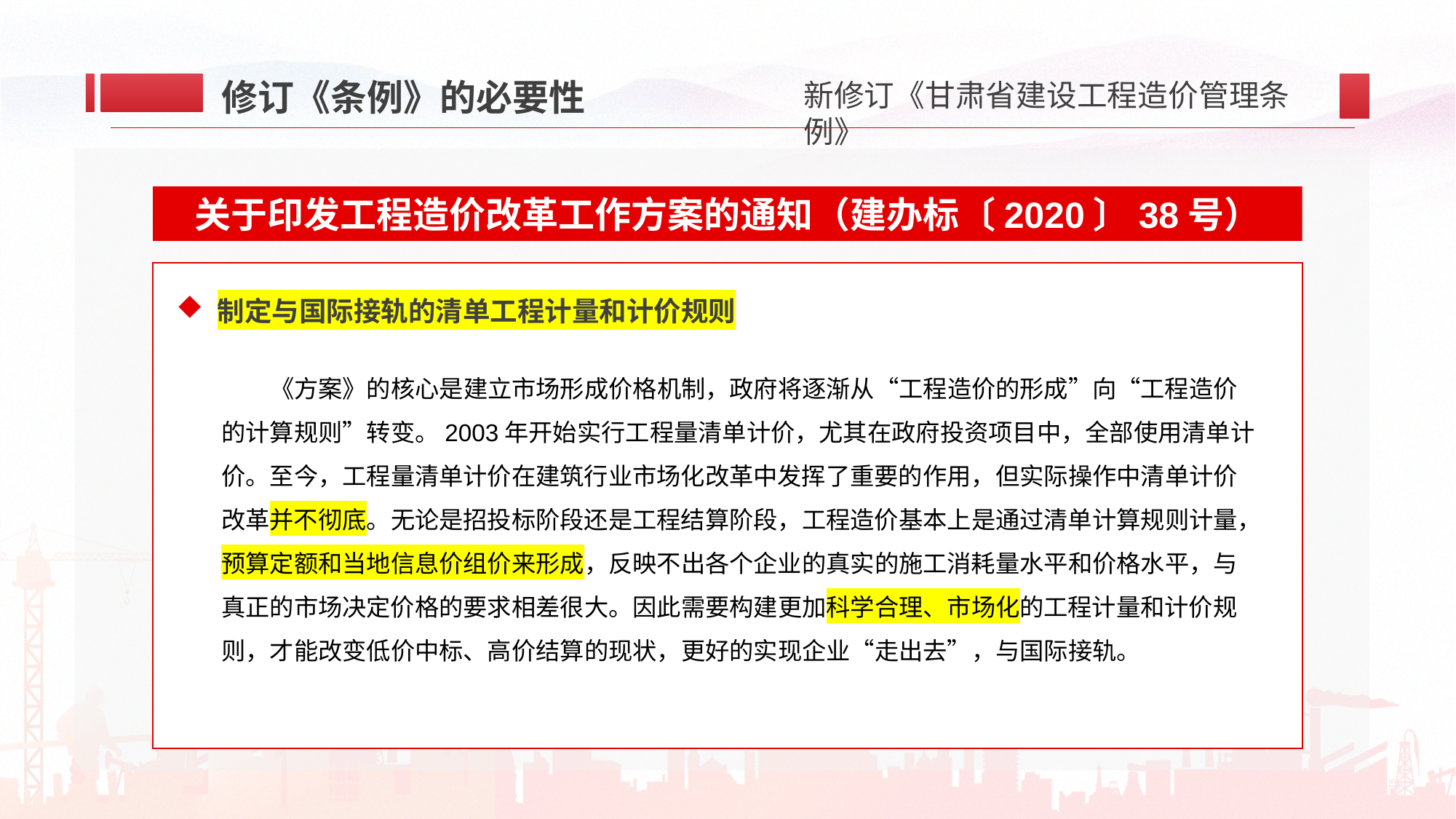

修订《条例》的必要性
关于印发工程造价改革工作方案的通知（建办标〔2020〕38号）

制定与国际接轨的清单工程计量和计价规则
《方案》的核心是建立市场形成价格机制，政府将逐渐从“工程造价的形成”向“工程造价的计算规则”转变。2003年开始实行工程量清单计价，尤其在政府投资项目中，全部使用清单计价。至今，工程量清单计价在建筑行业市场化改革中发挥了重要的作用，但实际操作中清单计价改革并不彻底。无论是招投标阶段还是工程结算阶段，工程造价基本上是通过清单计算规则计量，预算定额和当地信息价组价来形成，反映不出各个企业的真实的施工消耗量水平和价格水平，与真正的市场决定价格的要求相差很大。因此需要构建更加科学合理、市场化的工程计量和计价规则，才能改变低价中标、高价结算的现状，更好的实现企业“走出去”，与国际接轨。